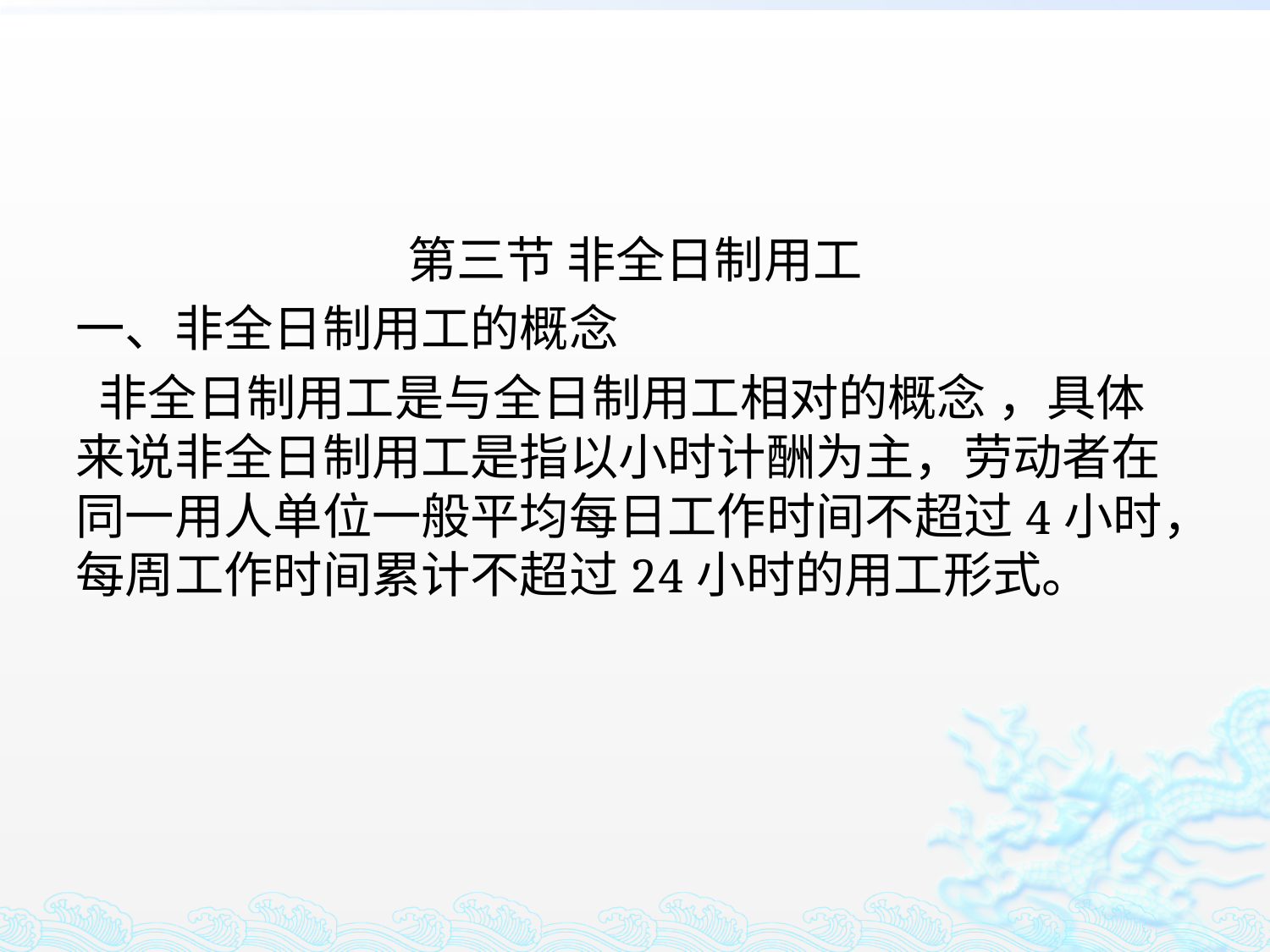

#
第三节 非全日制用工
一、非全日制用工的概念
 非全日制用工是与全日制用工相对的概念 ，具体来说非全日制用工是指以小时计酬为主，劳动者在同一用人单位一般平均每日工作时间不超过4小时，每周工作时间累计不超过24小时的用工形式。